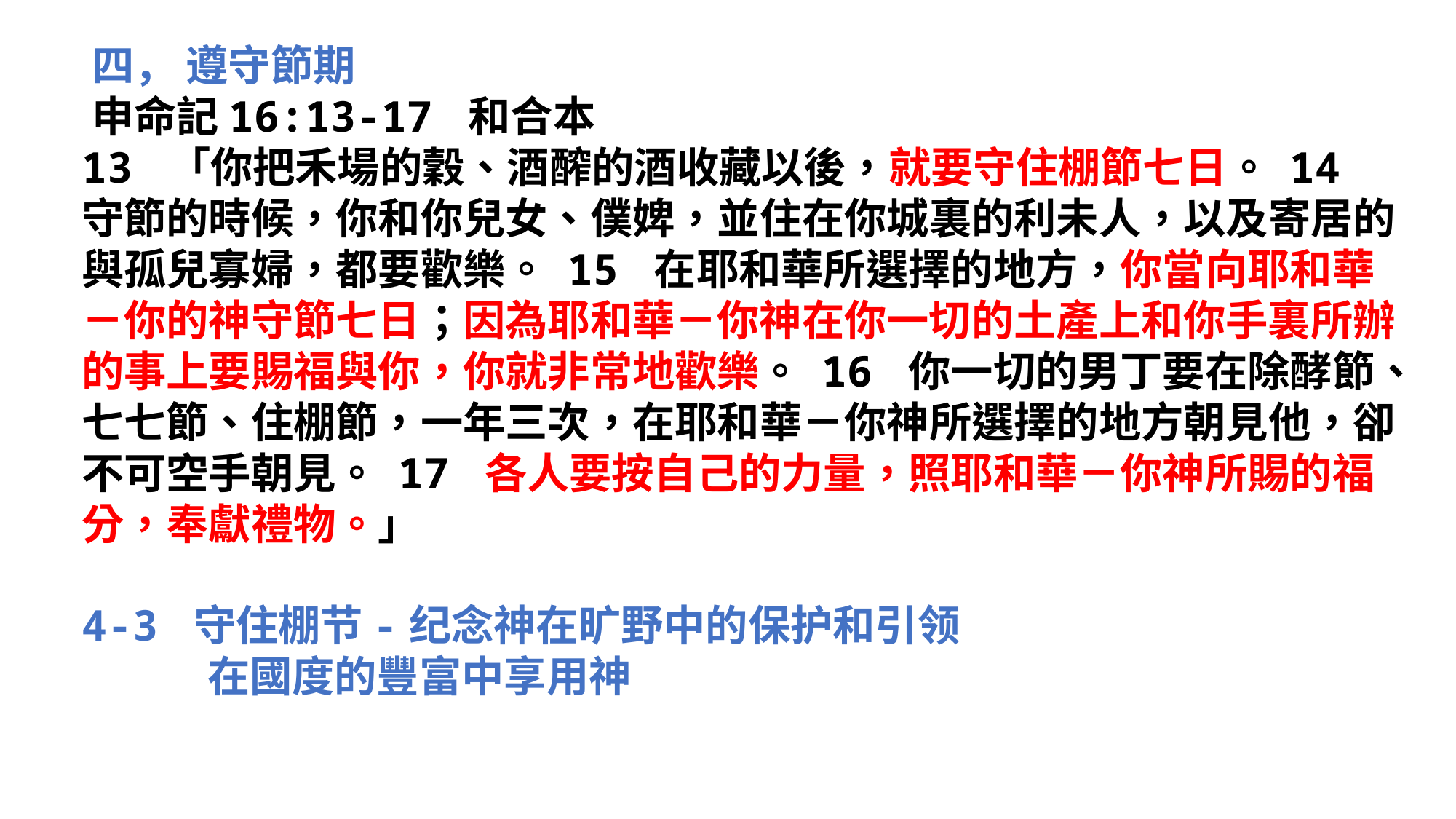

‪‪‪‪四， 遵守節期
‪‪‪‪‪‪‪‪‪‪‪申命記‬16:13-17 和合本
13 「你把禾場的穀、酒醡的酒收藏以後，就要守住棚節七日。 14 守節的時候，你和你兒女、僕婢，並住在你城裏的利未人，以及寄居的與孤兒寡婦，都要歡樂。 15 在耶和華所選擇的地方，你當向耶和華－你的神守節七日；因為耶和華－你神在你一切的土產上和你手裏所辦的事上要賜福與你，你就非常地歡樂。 16 你一切的男丁要在除酵節、七七節、住棚節，一年三次，在耶和華－你神所選擇的地方朝見他，卻不可空手朝見。 17 各人要按自己的力量，照耶和華－你神所賜的福分，奉獻禮物。」

4-3 守住棚节‪-纪念神在旷野中的保护和引领
            在國度的豐富中享用神